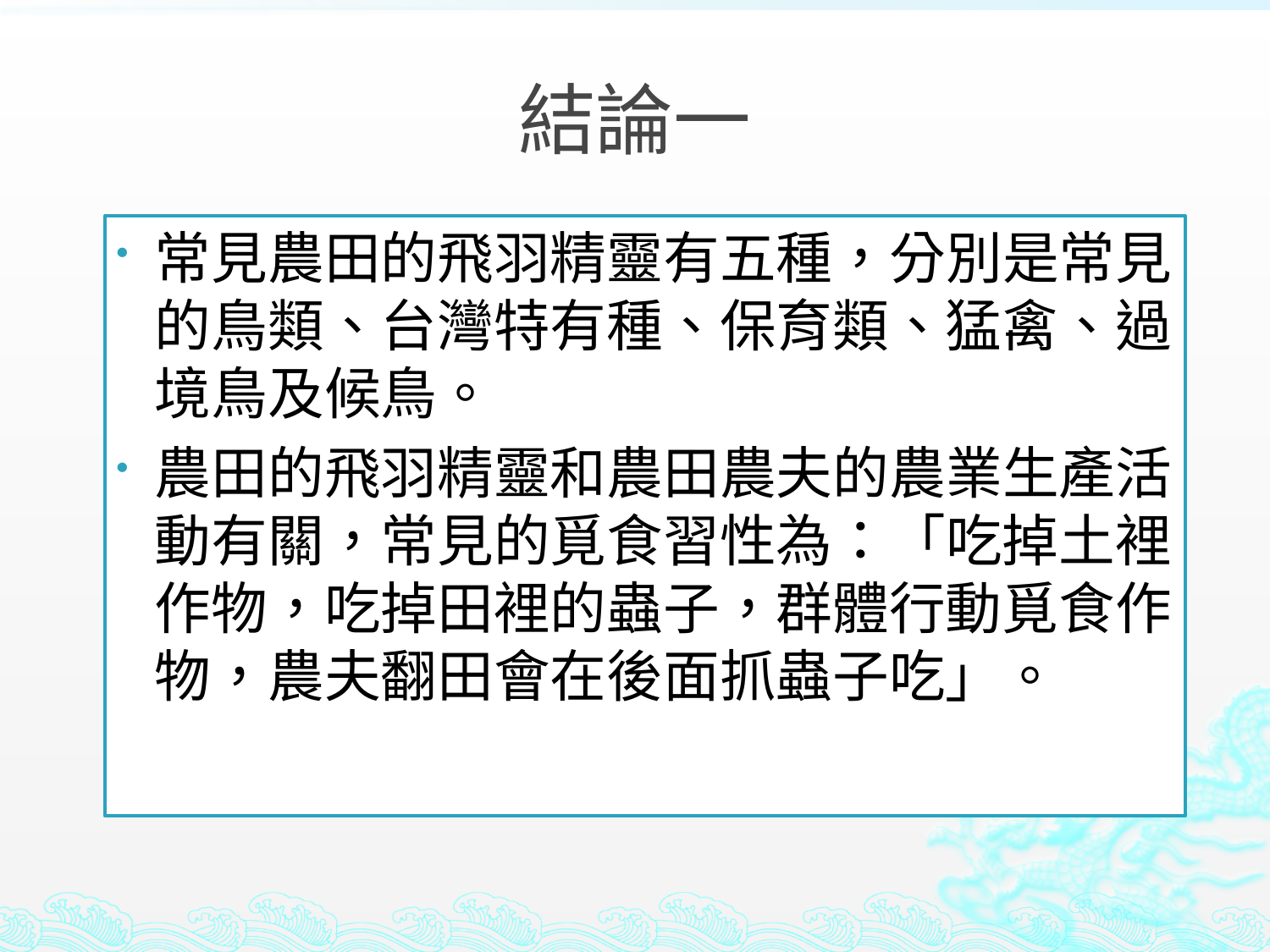

# 結論一
常見農田的飛羽精靈有五種，分別是常見的鳥類、台灣特有種、保育類、猛禽、過境鳥及候鳥。
農田的飛羽精靈和農田農夫的農業生產活動有關，常見的覓食習性為：「吃掉土裡作物，吃掉田裡的蟲子，群體行動覓食作物，農夫翻田會在後面抓蟲子吃」。